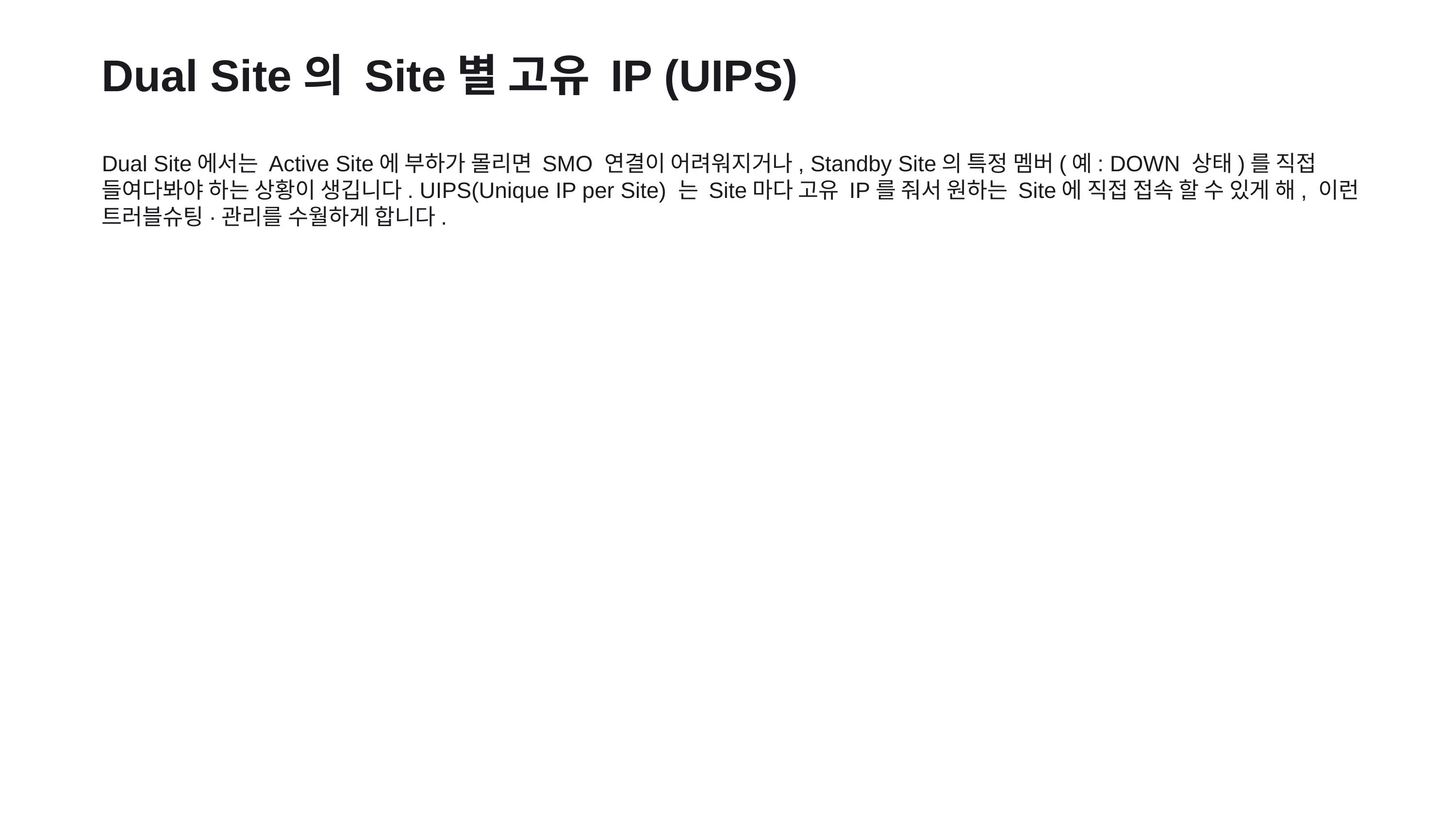

Dual Site의 Site별 고유 IP (UIPS)
Dual Site에서는 Active Site에 부하가 몰리면 SMO 연결이 어려워지거나, Standby Site의 특정 멤버(예: DOWN 상태)를 직접 들여다봐야 하는 상황이 생깁니다. UIPS(Unique IP per Site) 는 Site마다 고유 IP를 줘서 원하는 Site에 직접 접속 할 수 있게 해, 이런 트러블슈팅·관리를 수월하게 합니다.